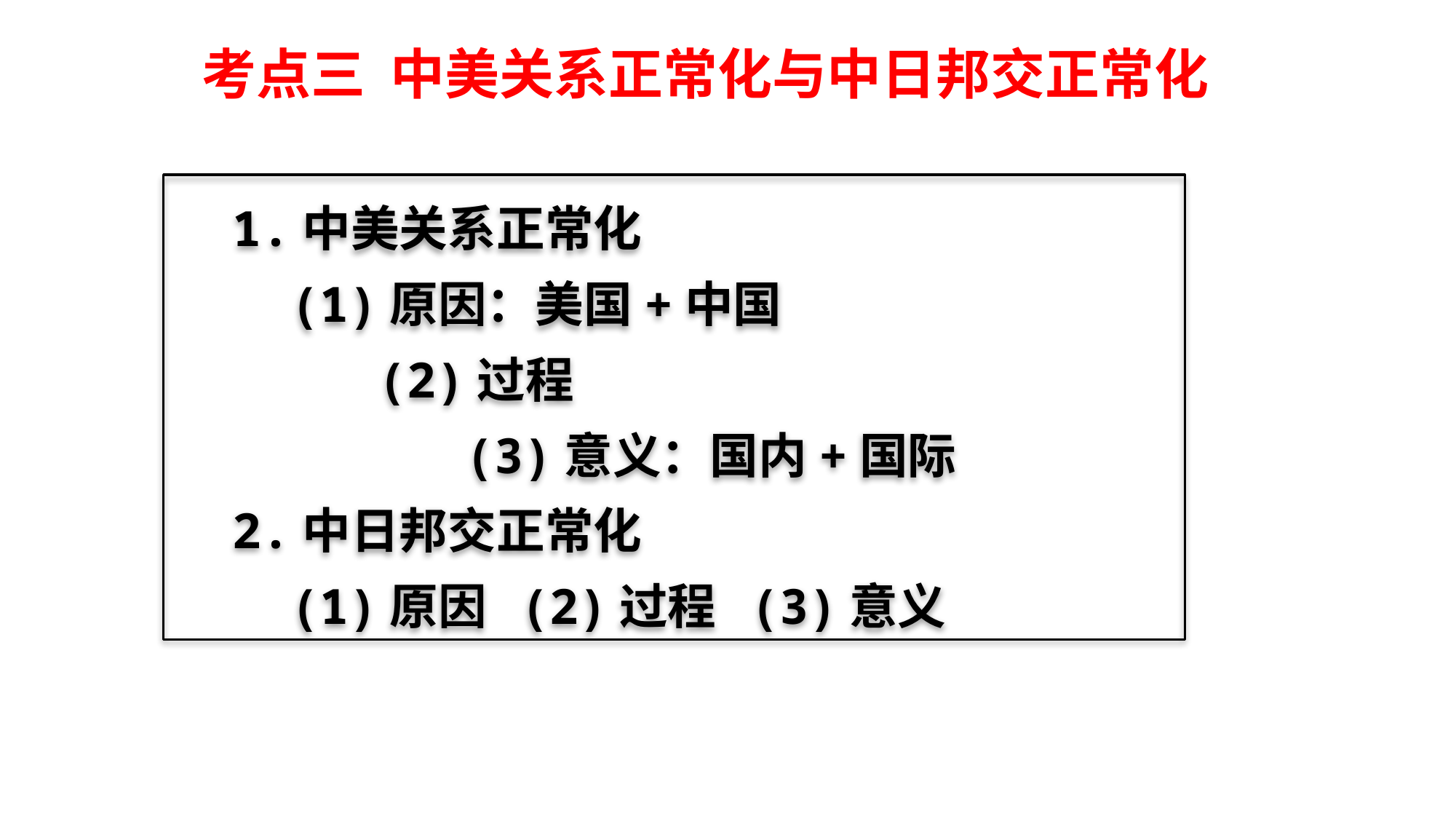

考点三  中美关系正常化与中日邦交正常化
  1.中美关系正常化
    (1)原因：美国+中国
       (2)过程
          (3)意义：国内+国际
  2.中日邦交正常化
    (1)原因  (2)过程  (3)意义